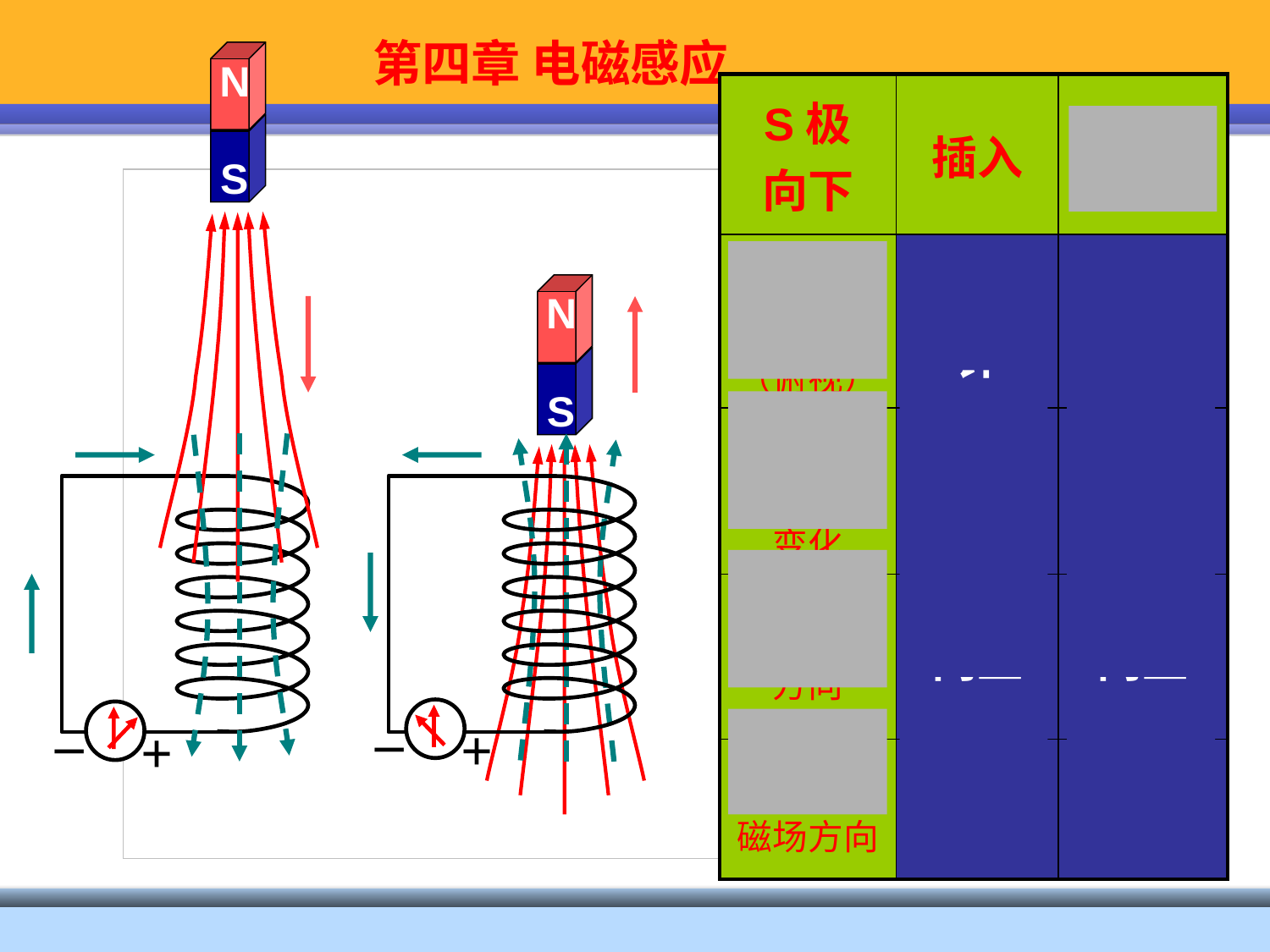

N

S

| S极 向下 | 插入 | 拔出 |
| --- | --- | --- |
| 感应电流方向 （俯视） | 顺时针 | 逆时针 |
| 穿过回路磁通量的变化 | 增大 | 减小 |
| 原磁场 方向 | 向上 | 向上 |
| 感应电流磁场方向 | 向下 | 向上 |

N

S

_

+

_

+